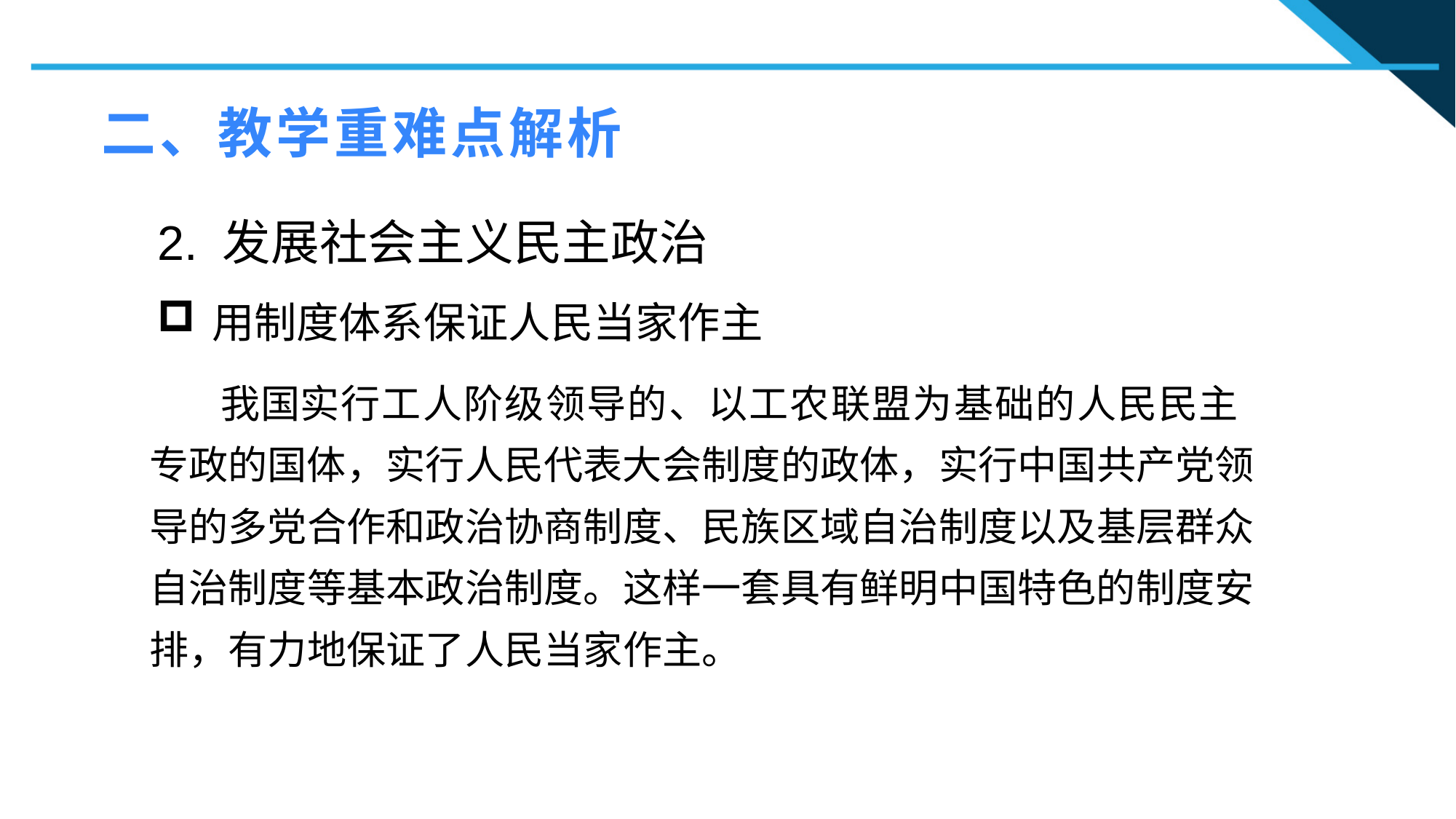

二、教学重难点解析
2. 发展社会主义民主政治
用制度体系保证人民当家作主
1
       我国实行工人阶级领导的、以工农联盟为基础的人民民主专政的国体，实行人民代表大会制度的政体，实行中国共产党领导的多党合作和政治协商制度、民族区域自治制度以及基层群众自治制度等基本政治制度。这样一套具有鲜明中国特色的制度安排，有力地保证了人民当家作主。

2
2
n